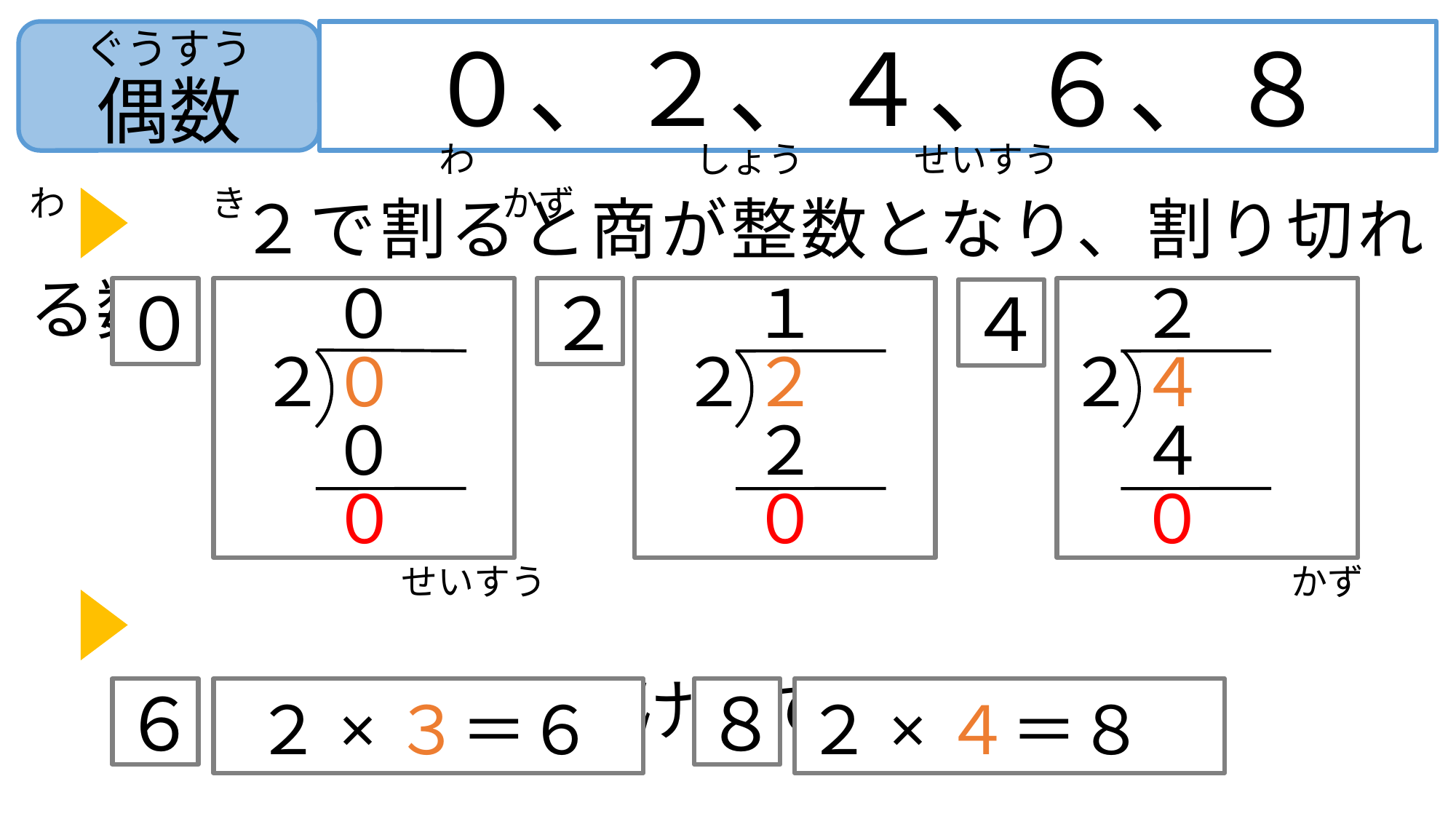

２で割ると商が整数となり、割り切れる数

　　　２に整数をかけてできた数

偶数
ぐうすう
０、２、４、６、８
　　　　　　　　　　　 わ　　　　　　しょう　　　せいすう　　　　　　　　　　 わ　　　　き　　　　　　　かず

２
０
 　０
 ２０
 　０
 　０
 　１
 ２２
 　２
 　０
　２
２４
　４
　０
４

　　　　　　　　　　 せいすう 　　　　　　　　　　　　　　 　　　　　　かず

 ２×３＝６
８
２×４＝８
６